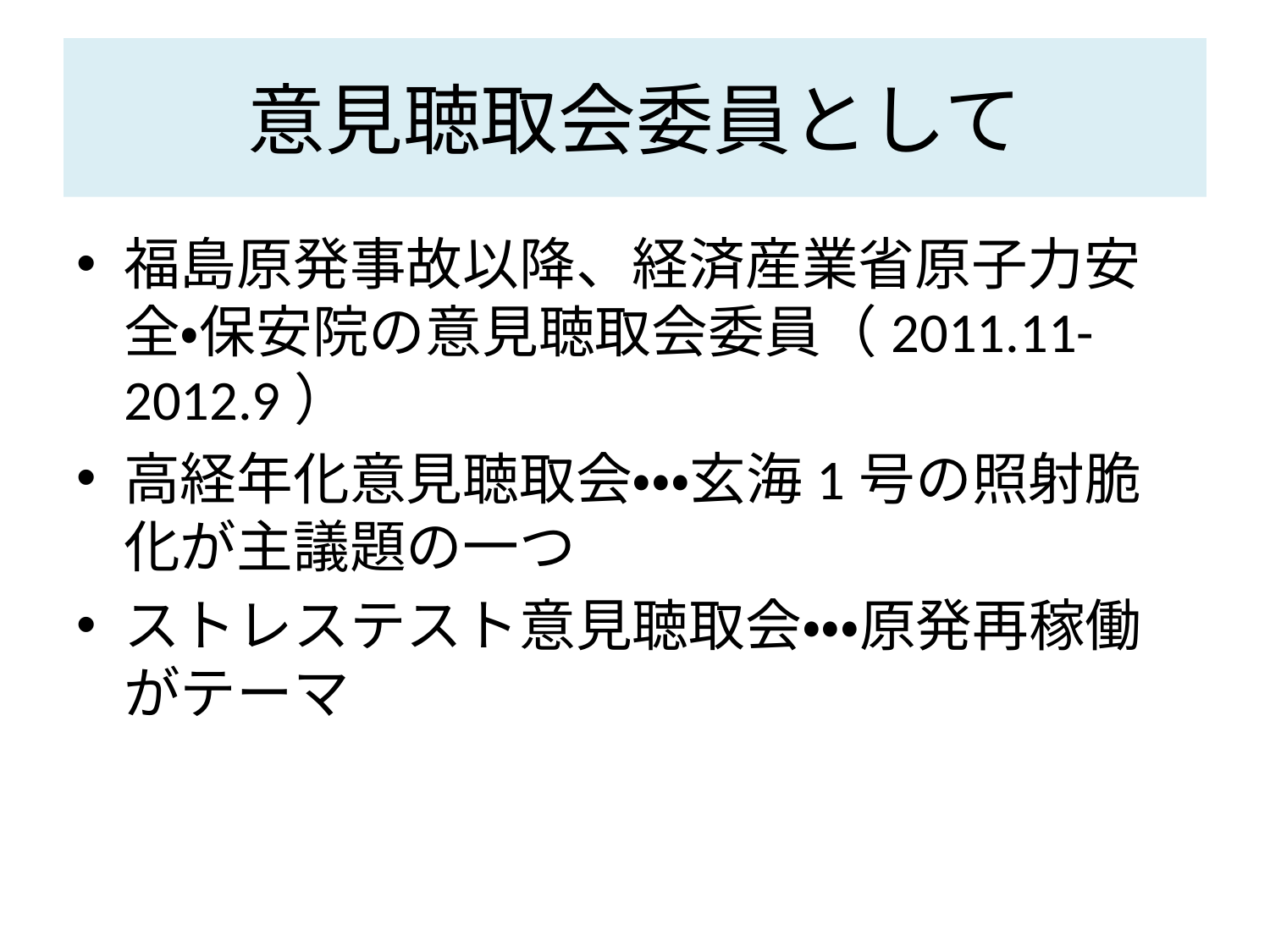

# 意見聴取会委員として
福島原発事故以降、経済産業省原子力安全・保安院の意見聴取会委員（2011.11-2012.9）
高経年化意見聴取会・・・玄海1号の照射脆化が主議題の一つ
ストレステスト意見聴取会・・・原発再稼働がテーマ